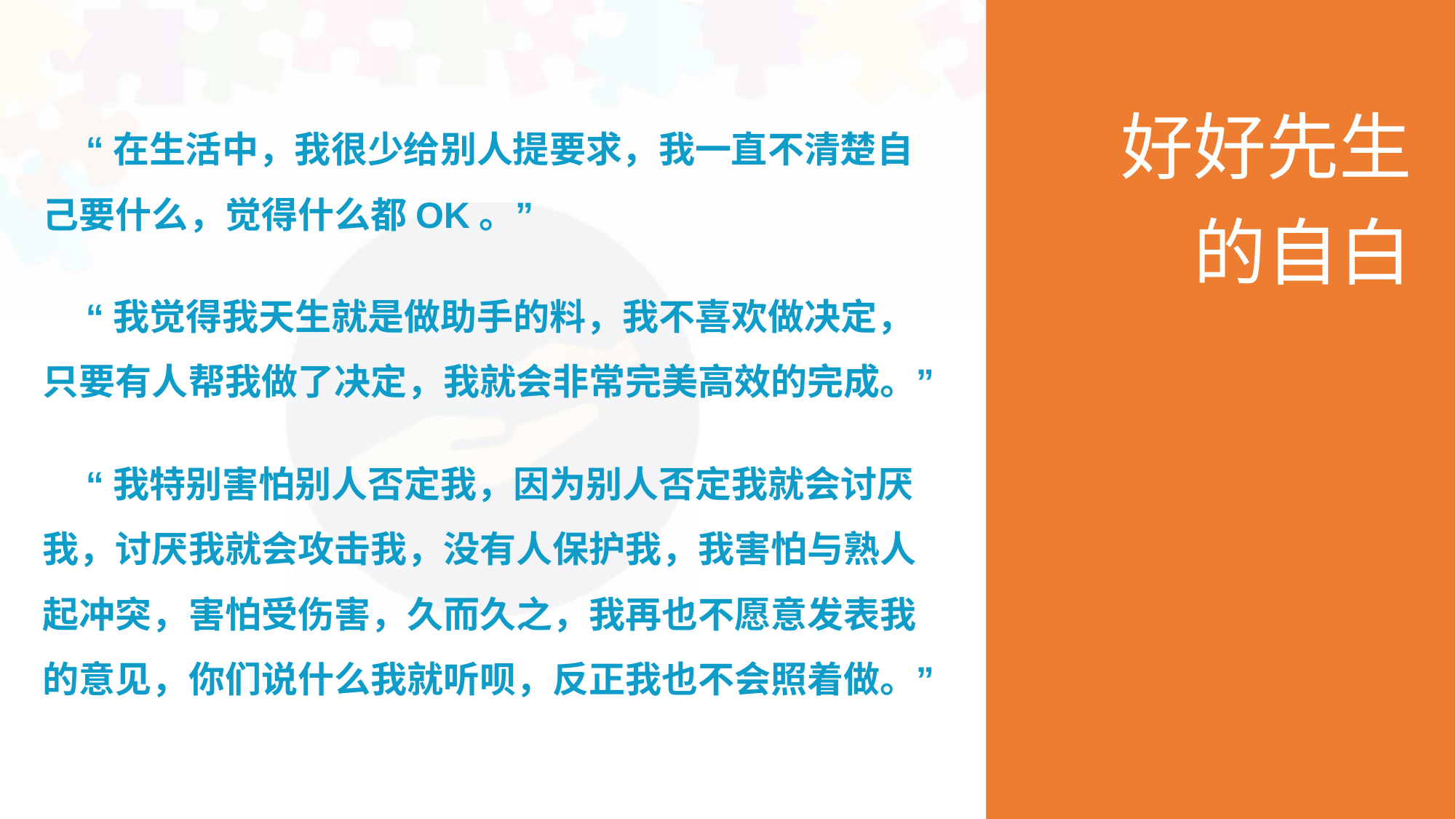

好好先生
的自白
“在生活中，我很少给别人提要求，我一直不清楚自
己要什么，觉得什么都OK。”
“我觉得我天生就是做助手的料，我不喜欢做决定，
只要有人帮我做了决定，我就会非常完美高效的完成。”
“我特别害怕别人否定我，因为别人否定我就会讨厌
我，讨厌我就会攻击我，没有人保护我，我害怕与熟人
起冲突，害怕受伤害，久而久之，我再也不愿意发表我
的意见，你们说什么我就听呗，反正我也不会照着做。”